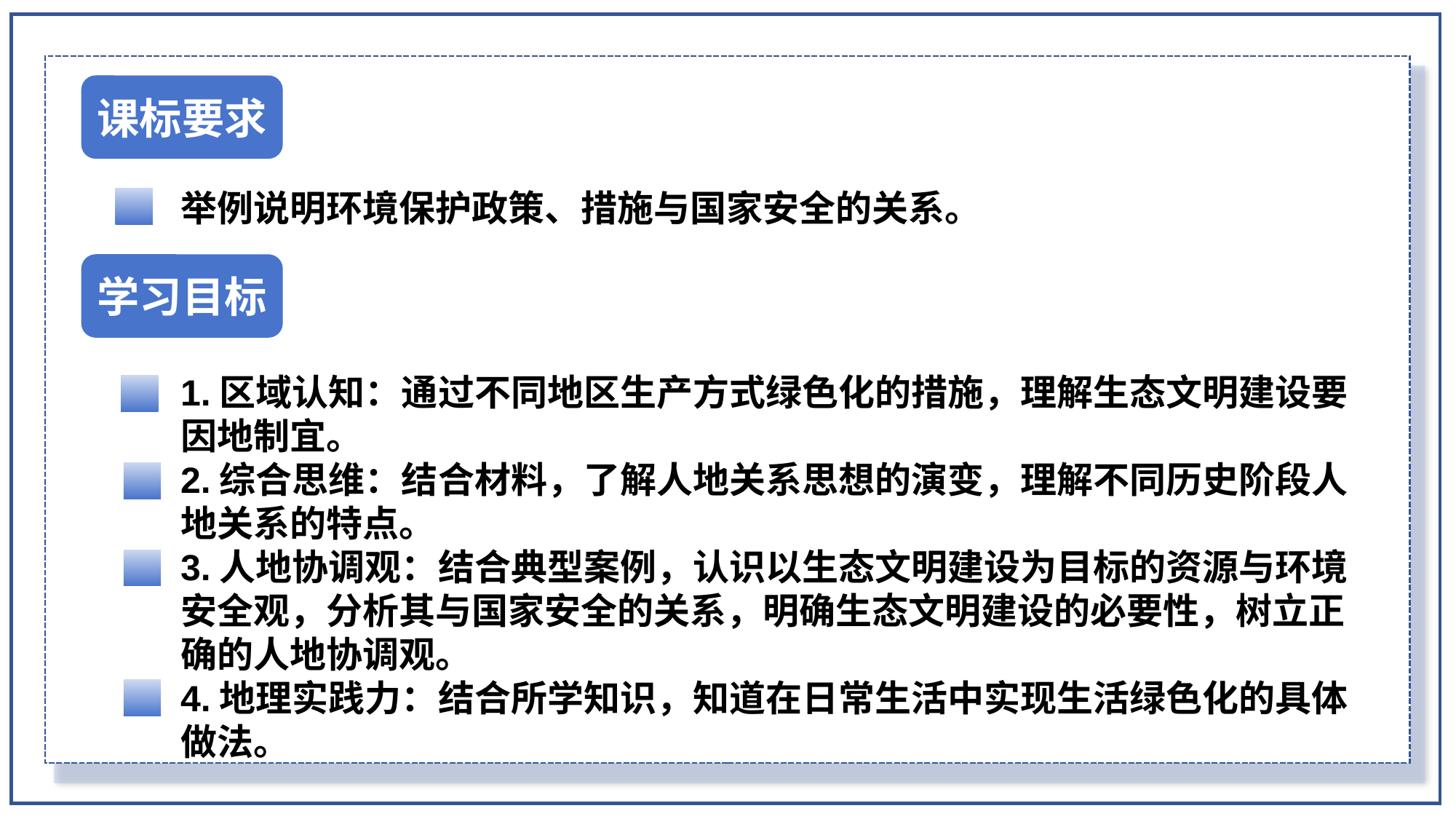

课标要求
举例说明环境保护政策、措施与国家安全的关系。

学习目标
1.区域认知：通过不同地区生产方式绿色化的措施，理解生态文明建设要因地制宜。
2.综合思维：结合材料，了解人地关系思想的演变，理解不同历史阶段人地关系的特点。
3.人地协调观：结合典型案例，认识以生态文明建设为目标的资源与环境安全观，分析其与国家安全的关系，明确生态文明建设的必要性，树立正确的人地协调观。
4.地理实践力：结合所学知识，知道在日常生活中实现生活绿色化的具体做法。